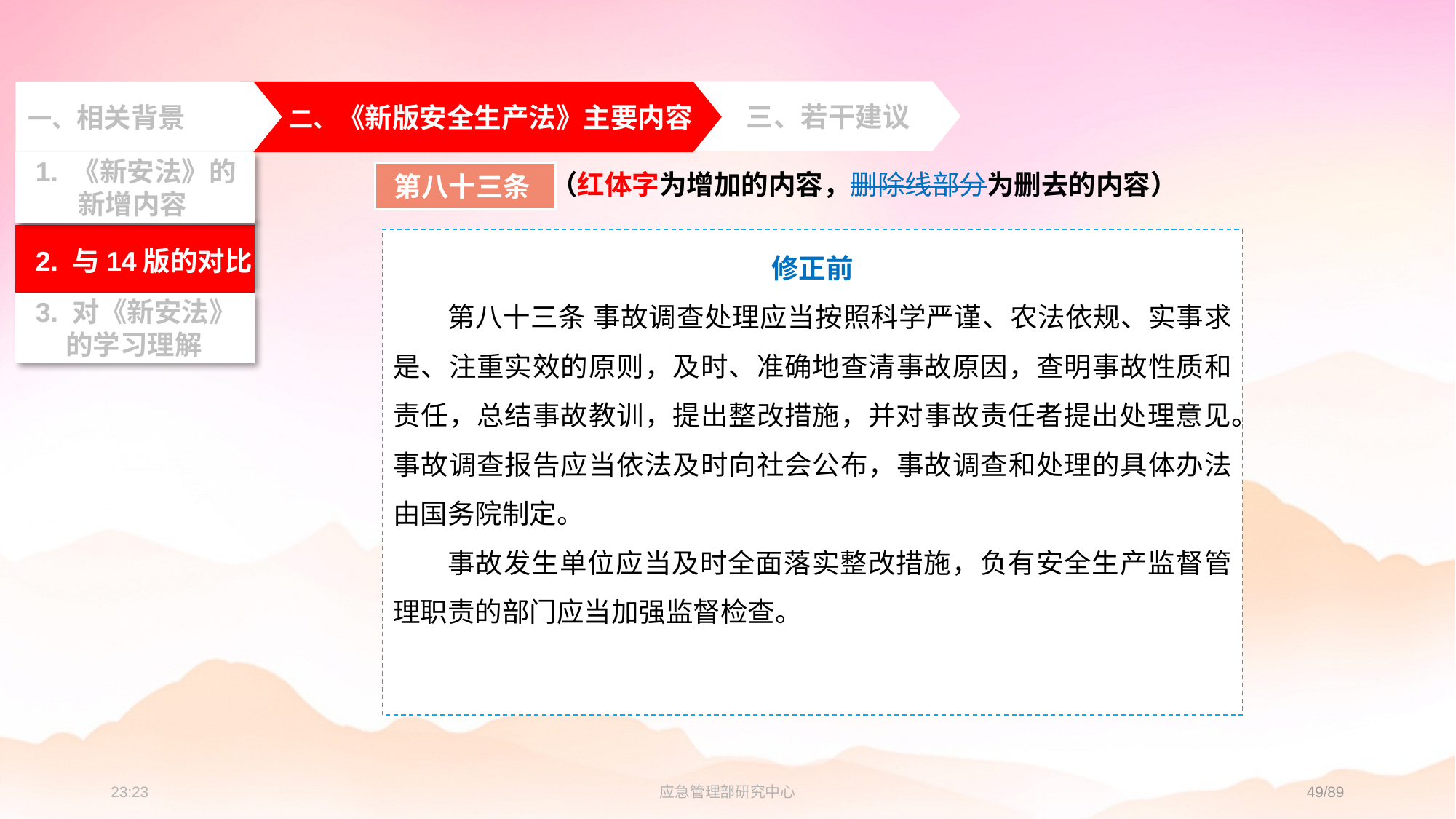

三、若干建议
一、相关背景
     二、《新版安全生产法》主要内容
 2. 与14版的对比
 3. 对《新安法》
     的学习理解
 1. 《新安法》的
       新增内容
（红体字为增加的内容，删除线部分为删去的内容）
第八十三条
修正前
第八十三条 事故调查处理应当按照科学严谨、农法依规、实事求是、注重实效的原则，及时、准确地查清事故原因，查明事故性质和责任，总结事故教训，提出整改措施，并对事故责任者提出处理意见。事故调查报告应当依法及时向社会公布，事故调查和处理的具体办法由国务院制定。
事故发生单位应当及时全面落实整改措施，负有安全生产监督管理职责的部门应当加强监督检查。
23:23
应急管理部研究中心
49/89